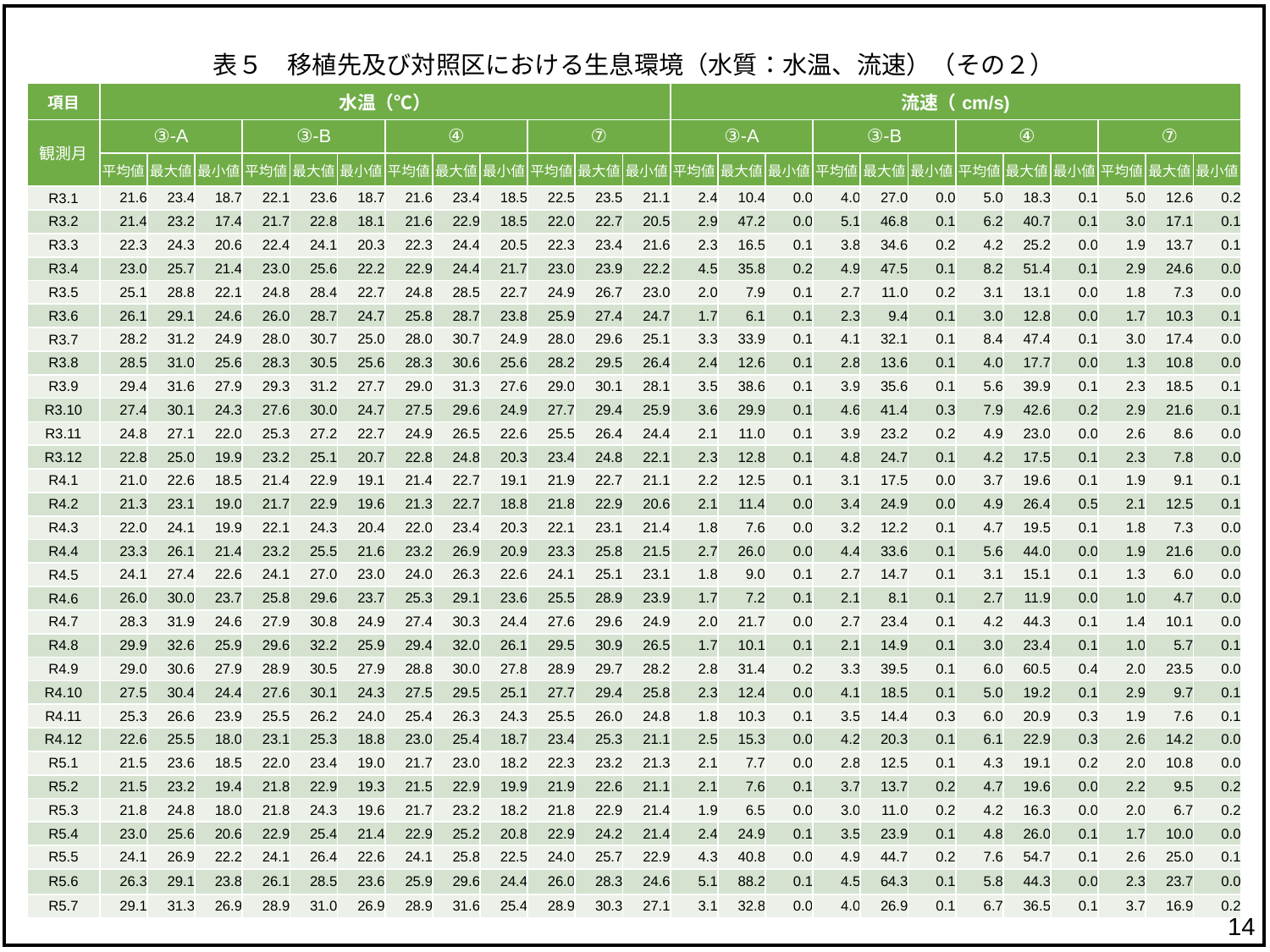

表５　移植先及び対照区における生息環境（水質：水温、流速）（その２）
| 項目 | 水温（℃） |  |  |  |  |  |  |  |  |  |  |  | 流速（cm/s) |  |  |  |  |  |  |  |  |  |  |  |
| --- | --- | --- | --- | --- | --- | --- | --- | --- | --- | --- | --- | --- | --- | --- | --- | --- | --- | --- | --- | --- | --- | --- | --- | --- |
| 観測月 | ③-A |  |  | ③-B |  |  | ④ |  |  | ⑦ |  |  | ③-A |  |  | ③-B |  |  | ④ |  |  | ⑦ |  |  |
|  | 平均値 | 最大値 | 最小値 | 平均値 | 最大値 | 最小値 | 平均値 | 最大値 | 最小値 | 平均値 | 最大値 | 最小値 | 平均値 | 最大値 | 最小値 | 平均値 | 最大値 | 最小値 | 平均値 | 最大値 | 最小値 | 平均値 | 最大値 | 最小値 |
| R3.1 | 21.6 | 23.4 | 18.7 | 22.1 | 23.6 | 18.7 | 21.6 | 23.4 | 18.5 | 22.5 | 23.5 | 21.1 | 2.4 | 10.4 | 0.0 | 4.0 | 27.0 | 0.0 | 5.0 | 18.3 | 0.1 | 5.0 | 12.6 | 0.2 |
| R3.2 | 21.4 | 23.2 | 17.4 | 21.7 | 22.8 | 18.1 | 21.6 | 22.9 | 18.5 | 22.0 | 22.7 | 20.5 | 2.9 | 47.2 | 0.0 | 5.1 | 46.8 | 0.1 | 6.2 | 40.7 | 0.1 | 3.0 | 17.1 | 0.1 |
| R3.3 | 22.3 | 24.3 | 20.6 | 22.4 | 24.1 | 20.3 | 22.3 | 24.4 | 20.5 | 22.3 | 23.4 | 21.6 | 2.3 | 16.5 | 0.1 | 3.8 | 34.6 | 0.2 | 4.2 | 25.2 | 0.0 | 1.9 | 13.7 | 0.1 |
| R3.4 | 23.0 | 25.7 | 21.4 | 23.0 | 25.6 | 22.2 | 22.9 | 24.4 | 21.7 | 23.0 | 23.9 | 22.2 | 4.5 | 35.8 | 0.2 | 4.9 | 47.5 | 0.1 | 8.2 | 51.4 | 0.1 | 2.9 | 24.6 | 0.0 |
| R3.5 | 25.1 | 28.8 | 22.1 | 24.8 | 28.4 | 22.7 | 24.8 | 28.5 | 22.7 | 24.9 | 26.7 | 23.0 | 2.0 | 7.9 | 0.1 | 2.7 | 11.0 | 0.2 | 3.1 | 13.1 | 0.0 | 1.8 | 7.3 | 0.0 |
| R3.6 | 26.1 | 29.1 | 24.6 | 26.0 | 28.7 | 24.7 | 25.8 | 28.7 | 23.8 | 25.9 | 27.4 | 24.7 | 1.7 | 6.1 | 0.1 | 2.3 | 9.4 | 0.1 | 3.0 | 12.8 | 0.0 | 1.7 | 10.3 | 0.1 |
| R3.7 | 28.2 | 31.2 | 24.9 | 28.0 | 30.7 | 25.0 | 28.0 | 30.7 | 24.9 | 28.0 | 29.6 | 25.1 | 3.3 | 33.9 | 0.1 | 4.1 | 32.1 | 0.1 | 8.4 | 47.4 | 0.1 | 3.0 | 17.4 | 0.0 |
| R3.8 | 28.5 | 31.0 | 25.6 | 28.3 | 30.5 | 25.6 | 28.3 | 30.6 | 25.6 | 28.2 | 29.5 | 26.4 | 2.4 | 12.6 | 0.1 | 2.8 | 13.6 | 0.1 | 4.0 | 17.7 | 0.0 | 1.3 | 10.8 | 0.0 |
| R3.9 | 29.4 | 31.6 | 27.9 | 29.3 | 31.2 | 27.7 | 29.0 | 31.3 | 27.6 | 29.0 | 30.1 | 28.1 | 3.5 | 38.6 | 0.1 | 3.9 | 35.6 | 0.1 | 5.6 | 39.9 | 0.1 | 2.3 | 18.5 | 0.1 |
| R3.10 | 27.4 | 30.1 | 24.3 | 27.6 | 30.0 | 24.7 | 27.5 | 29.6 | 24.9 | 27.7 | 29.4 | 25.9 | 3.6 | 29.9 | 0.1 | 4.6 | 41.4 | 0.3 | 7.9 | 42.6 | 0.2 | 2.9 | 21.6 | 0.1 |
| R3.11 | 24.8 | 27.1 | 22.0 | 25.3 | 27.2 | 22.7 | 24.9 | 26.5 | 22.6 | 25.5 | 26.4 | 24.4 | 2.1 | 11.0 | 0.1 | 3.9 | 23.2 | 0.2 | 4.9 | 23.0 | 0.0 | 2.6 | 8.6 | 0.0 |
| R3.12 | 22.8 | 25.0 | 19.9 | 23.2 | 25.1 | 20.7 | 22.8 | 24.8 | 20.3 | 23.4 | 24.8 | 22.1 | 2.3 | 12.8 | 0.1 | 4.8 | 24.7 | 0.1 | 4.2 | 17.5 | 0.1 | 2.3 | 7.8 | 0.0 |
| R4.1 | 21.0 | 22.6 | 18.5 | 21.4 | 22.9 | 19.1 | 21.4 | 22.7 | 19.1 | 21.9 | 22.7 | 21.1 | 2.2 | 12.5 | 0.1 | 3.1 | 17.5 | 0.0 | 3.7 | 19.6 | 0.1 | 1.9 | 9.1 | 0.1 |
| R4.2 | 21.3 | 23.1 | 19.0 | 21.7 | 22.9 | 19.6 | 21.3 | 22.7 | 18.8 | 21.8 | 22.9 | 20.6 | 2.1 | 11.4 | 0.0 | 3.4 | 24.9 | 0.0 | 4.9 | 26.4 | 0.5 | 2.1 | 12.5 | 0.1 |
| R4.3 | 22.0 | 24.1 | 19.9 | 22.1 | 24.3 | 20.4 | 22.0 | 23.4 | 20.3 | 22.1 | 23.1 | 21.4 | 1.8 | 7.6 | 0.0 | 3.2 | 12.2 | 0.1 | 4.7 | 19.5 | 0.1 | 1.8 | 7.3 | 0.0 |
| R4.4 | 23.3 | 26.1 | 21.4 | 23.2 | 25.5 | 21.6 | 23.2 | 26.9 | 20.9 | 23.3 | 25.8 | 21.5 | 2.7 | 26.0 | 0.0 | 4.4 | 33.6 | 0.1 | 5.6 | 44.0 | 0.0 | 1.9 | 21.6 | 0.0 |
| R4.5 | 24.1 | 27.4 | 22.6 | 24.1 | 27.0 | 23.0 | 24.0 | 26.3 | 22.6 | 24.1 | 25.1 | 23.1 | 1.8 | 9.0 | 0.1 | 2.7 | 14.7 | 0.1 | 3.1 | 15.1 | 0.1 | 1.3 | 6.0 | 0.0 |
| R4.6 | 26.0 | 30.0 | 23.7 | 25.8 | 29.6 | 23.7 | 25.3 | 29.1 | 23.6 | 25.5 | 28.9 | 23.9 | 1.7 | 7.2 | 0.1 | 2.1 | 8.1 | 0.1 | 2.7 | 11.9 | 0.0 | 1.0 | 4.7 | 0.0 |
| R4.7 | 28.3 | 31.9 | 24.6 | 27.9 | 30.8 | 24.9 | 27.4 | 30.3 | 24.4 | 27.6 | 29.6 | 24.9 | 2.0 | 21.7 | 0.0 | 2.7 | 23.4 | 0.1 | 4.2 | 44.3 | 0.1 | 1.4 | 10.1 | 0.0 |
| R4.8 | 29.9 | 32.6 | 25.9 | 29.6 | 32.2 | 25.9 | 29.4 | 32.0 | 26.1 | 29.5 | 30.9 | 26.5 | 1.7 | 10.1 | 0.1 | 2.1 | 14.9 | 0.1 | 3.0 | 23.4 | 0.1 | 1.0 | 5.7 | 0.1 |
| R4.9 | 29.0 | 30.6 | 27.9 | 28.9 | 30.5 | 27.9 | 28.8 | 30.0 | 27.8 | 28.9 | 29.7 | 28.2 | 2.8 | 31.4 | 0.2 | 3.3 | 39.5 | 0.1 | 6.0 | 60.5 | 0.4 | 2.0 | 23.5 | 0.0 |
| R4.10 | 27.5 | 30.4 | 24.4 | 27.6 | 30.1 | 24.3 | 27.5 | 29.5 | 25.1 | 27.7 | 29.4 | 25.8 | 2.3 | 12.4 | 0.0 | 4.1 | 18.5 | 0.1 | 5.0 | 19.2 | 0.1 | 2.9 | 9.7 | 0.1 |
| R4.11 | 25.3 | 26.6 | 23.9 | 25.5 | 26.2 | 24.0 | 25.4 | 26.3 | 24.3 | 25.5 | 26.0 | 24.8 | 1.8 | 10.3 | 0.1 | 3.5 | 14.4 | 0.3 | 6.0 | 20.9 | 0.3 | 1.9 | 7.6 | 0.1 |
| R4.12 | 22.6 | 25.5 | 18.0 | 23.1 | 25.3 | 18.8 | 23.0 | 25.4 | 18.7 | 23.4 | 25.3 | 21.1 | 2.5 | 15.3 | 0.0 | 4.2 | 20.3 | 0.1 | 6.1 | 22.9 | 0.3 | 2.6 | 14.2 | 0.0 |
| R5.1 | 21.5 | 23.6 | 18.5 | 22.0 | 23.4 | 19.0 | 21.7 | 23.0 | 18.2 | 22.3 | 23.2 | 21.3 | 2.1 | 7.7 | 0.0 | 2.8 | 12.5 | 0.1 | 4.3 | 19.1 | 0.2 | 2.0 | 10.8 | 0.0 |
| R5.2 | 21.5 | 23.2 | 19.4 | 21.8 | 22.9 | 19.3 | 21.5 | 22.9 | 19.9 | 21.9 | 22.6 | 21.1 | 2.1 | 7.6 | 0.1 | 3.7 | 13.7 | 0.2 | 4.7 | 19.6 | 0.0 | 2.2 | 9.5 | 0.2 |
| R5.3 | 21.8 | 24.8 | 18.0 | 21.8 | 24.3 | 19.6 | 21.7 | 23.2 | 18.2 | 21.8 | 22.9 | 21.4 | 1.9 | 6.5 | 0.0 | 3.0 | 11.0 | 0.2 | 4.2 | 16.3 | 0.0 | 2.0 | 6.7 | 0.2 |
| R5.4 | 23.0 | 25.6 | 20.6 | 22.9 | 25.4 | 21.4 | 22.9 | 25.2 | 20.8 | 22.9 | 24.2 | 21.4 | 2.4 | 24.9 | 0.1 | 3.5 | 23.9 | 0.1 | 4.8 | 26.0 | 0.1 | 1.7 | 10.0 | 0.0 |
| R5.5 | 24.1 | 26.9 | 22.2 | 24.1 | 26.4 | 22.6 | 24.1 | 25.8 | 22.5 | 24.0 | 25.7 | 22.9 | 4.3 | 40.8 | 0.0 | 4.9 | 44.7 | 0.2 | 7.6 | 54.7 | 0.1 | 2.6 | 25.0 | 0.1 |
| R5.6 | 26.3 | 29.1 | 23.8 | 26.1 | 28.5 | 23.6 | 25.9 | 29.6 | 24.4 | 26.0 | 28.3 | 24.6 | 5.1 | 88.2 | 0.1 | 4.5 | 64.3 | 0.1 | 5.8 | 44.3 | 0.0 | 2.3 | 23.7 | 0.0 |
| R5.7 | 29.1 | 31.3 | 26.9 | 28.9 | 31.0 | 26.9 | 28.9 | 31.6 | 25.4 | 28.9 | 30.3 | 27.1 | 3.1 | 32.8 | 0.0 | 4.0 | 26.9 | 0.1 | 6.7 | 36.5 | 0.1 | 3.7 | 16.9 | 0.2 |
14